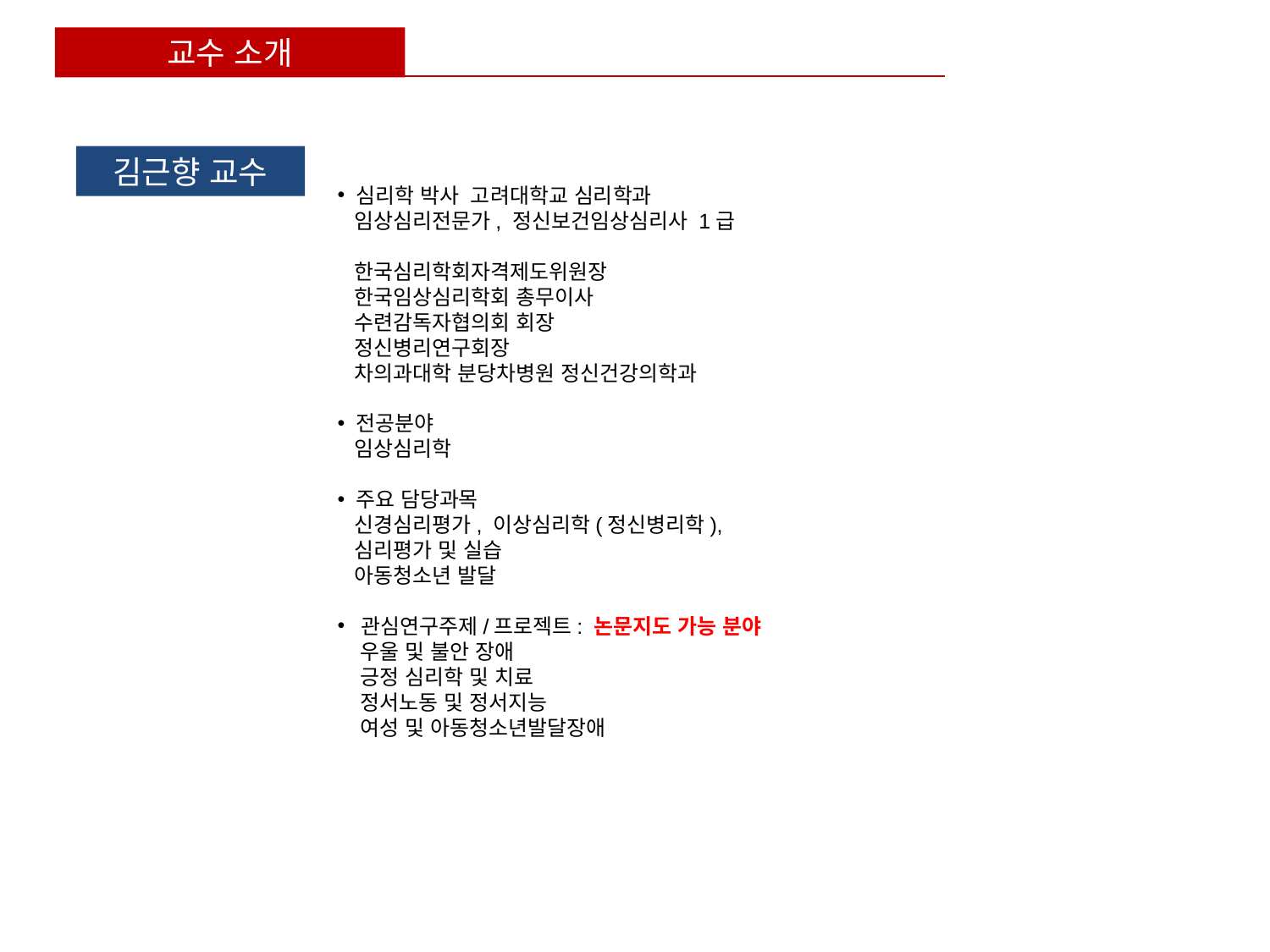

교수 소개
김근향 교수
 심리학 박사  고려대학교 심리학과
  임상심리전문가, 정신보건임상심리사 1급

  한국심리학회자격제도위원장
  한국임상심리학회 총무이사
  수련감독자협의회 회장
  정신병리연구회장
  차의과대학 분당차병원 정신건강의학과

 전공분야
  임상심리학

 주요 담당과목
  신경심리평가, 이상심리학(정신병리학),
  심리평가 및 실습
  아동청소년 발달

관심연구주제/프로젝트: 논문지도 가능 분야
   우울 및 불안 장애
   긍정 심리학 및 치료
   정서노동 및 정서지능
   여성 및 아동청소년발달장애